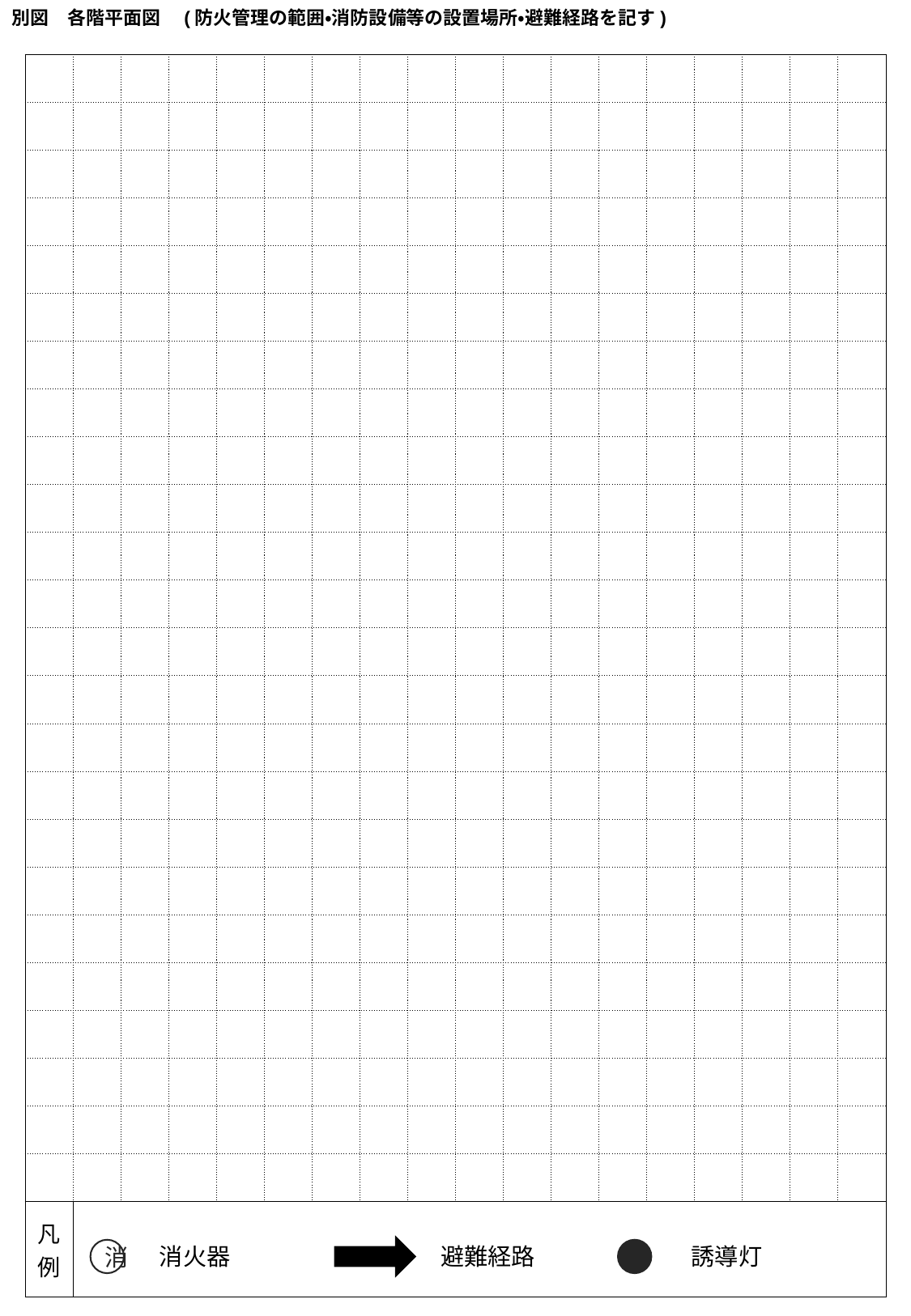

別図　各階平面図　(防火管理の範囲・消防設備等の設置場所・避難経路を記す)
|  |  |  |  |  |  |  |  |  |  |  |  |  |  |  |  |  |  |
| --- | --- | --- | --- | --- | --- | --- | --- | --- | --- | --- | --- | --- | --- | --- | --- | --- | --- |
|  |  |  |  |  |  |  |  |  |  |  |  |  |  |  |  |  |  |
|  |  |  |  |  |  |  |  |  |  |  |  |  |  |  |  |  |  |
|  |  |  |  |  |  |  |  |  |  |  |  |  |  |  |  |  |  |
|  |  |  |  |  |  |  |  |  |  |  |  |  |  |  |  |  |  |
|  |  |  |  |  |  |  |  |  |  |  |  |  |  |  |  |  |  |
|  |  |  |  |  |  |  |  |  |  |  |  |  |  |  |  |  |  |
|  |  |  |  |  |  |  |  |  |  |  |  |  |  |  |  |  |  |
|  |  |  |  |  |  |  |  |  |  |  |  |  |  |  |  |  |  |
|  |  |  |  |  |  |  |  |  |  |  |  |  |  |  |  |  |  |
|  |  |  |  |  |  |  |  |  |  |  |  |  |  |  |  |  |  |
|  |  |  |  |  |  |  |  |  |  |  |  |  |  |  |  |  |  |
|  |  |  |  |  |  |  |  |  |  |  |  |  |  |  |  |  |  |
|  |  |  |  |  |  |  |  |  |  |  |  |  |  |  |  |  |  |
|  |  |  |  |  |  |  |  |  |  |  |  |  |  |  |  |  |  |
|  |  |  |  |  |  |  |  |  |  |  |  |  |  |  |  |  |  |
|  |  |  |  |  |  |  |  |  |  |  |  |  |  |  |  |  |  |
|  |  |  |  |  |  |  |  |  |  |  |  |  |  |  |  |  |  |
|  |  |  |  |  |  |  |  |  |  |  |  |  |  |  |  |  |  |
|  |  |  |  |  |  |  |  |  |  |  |  |  |  |  |  |  |  |
|  |  |  |  |  |  |  |  |  |  |  |  |  |  |  |  |  |  |
|  |  |  |  |  |  |  |  |  |  |  |  |  |  |  |  |  |  |
|  |  |  |  |  |  |  |  |  |  |  |  |  |  |  |  |  |  |
|  |  |  |  |  |  |  |  |  |  |  |  |  |  |  |  |  |  |
| 凡例 |  |  |  |  |  |  |  |  |  |  |  |  |  |  |  |  |  |

消火器
避難経路
誘導灯

消